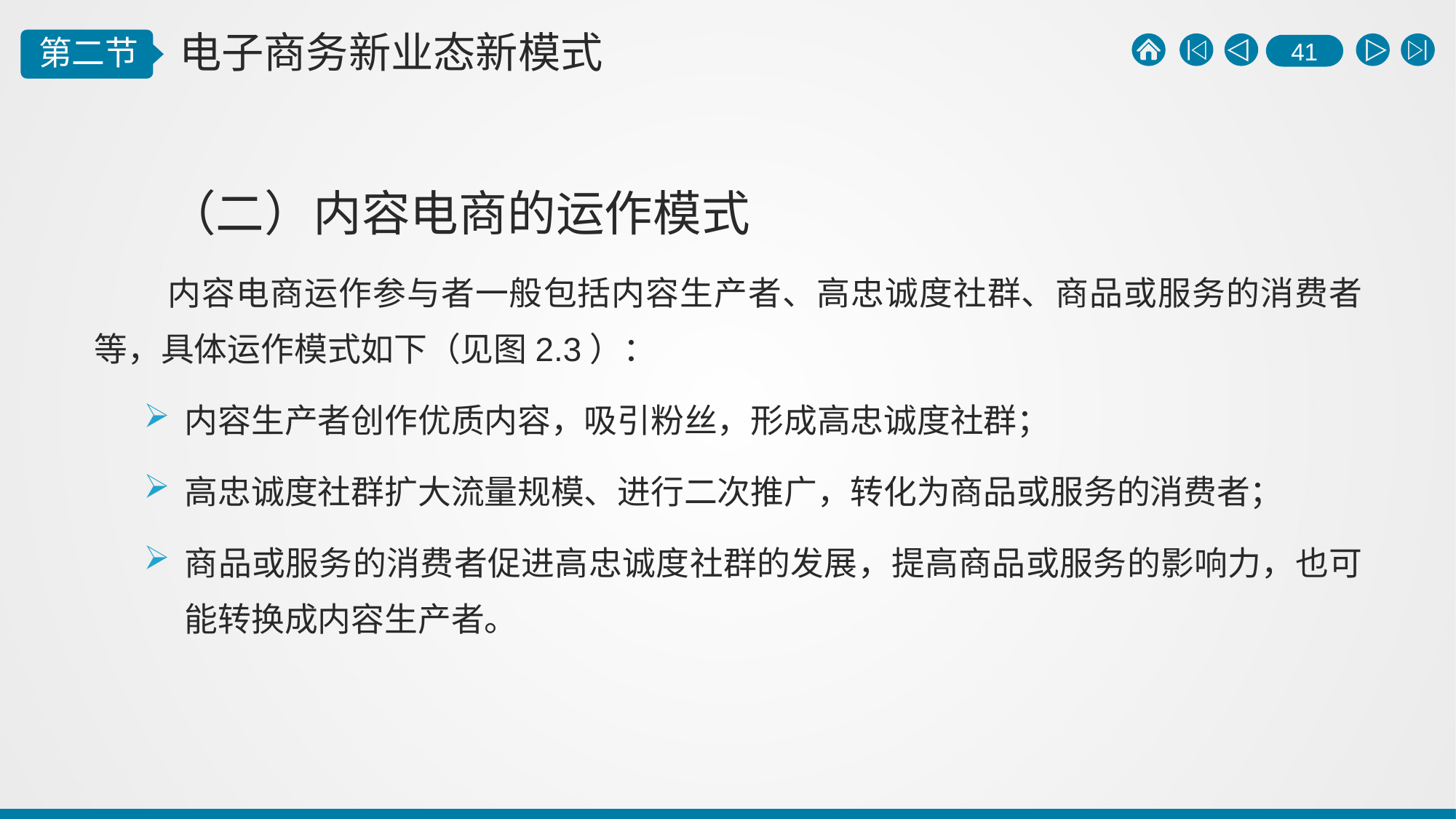

（二）内容电商的运作模式
内容电商运作参与者一般包括内容生产者、高忠诚度社群、商品或服务的消费者等，具体运作模式如下（见图2.3）：
内容生产者创作优质内容，吸引粉丝，形成高忠诚度社群；
高忠诚度社群扩大流量规模、进行二次推广，转化为商品或服务的消费者；
商品或服务的消费者促进高忠诚度社群的发展，提高商品或服务的影响力，也可能转换成内容生产者。